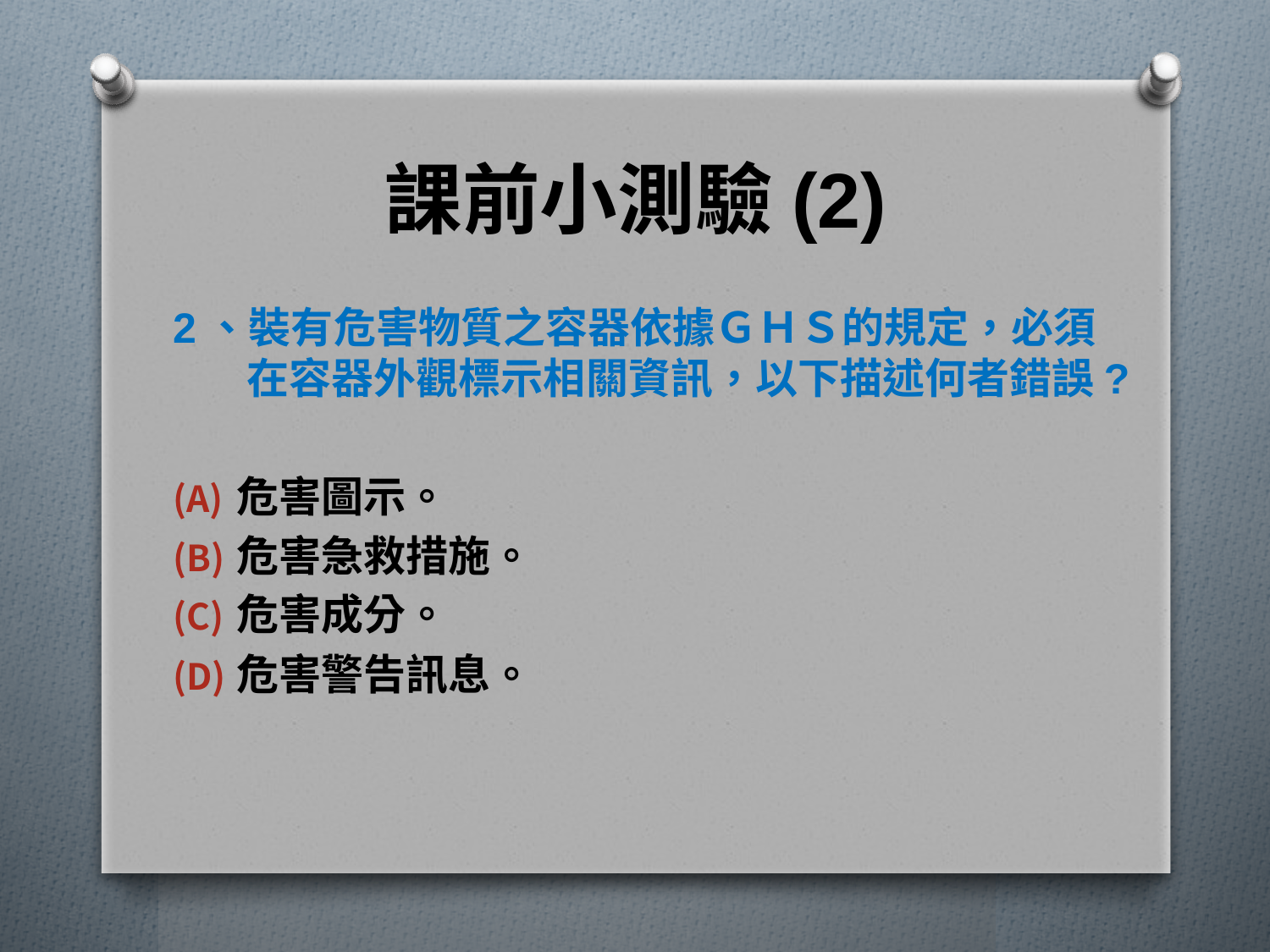

# 課前小測驗(2)
2、裝有危害物質之容器依據ＧＨＳ的規定，必須在容器外觀標示相關資訊，以下描述何者錯誤?

危害圖示。
危害急救措施。
危害成分。
危害警告訊息。